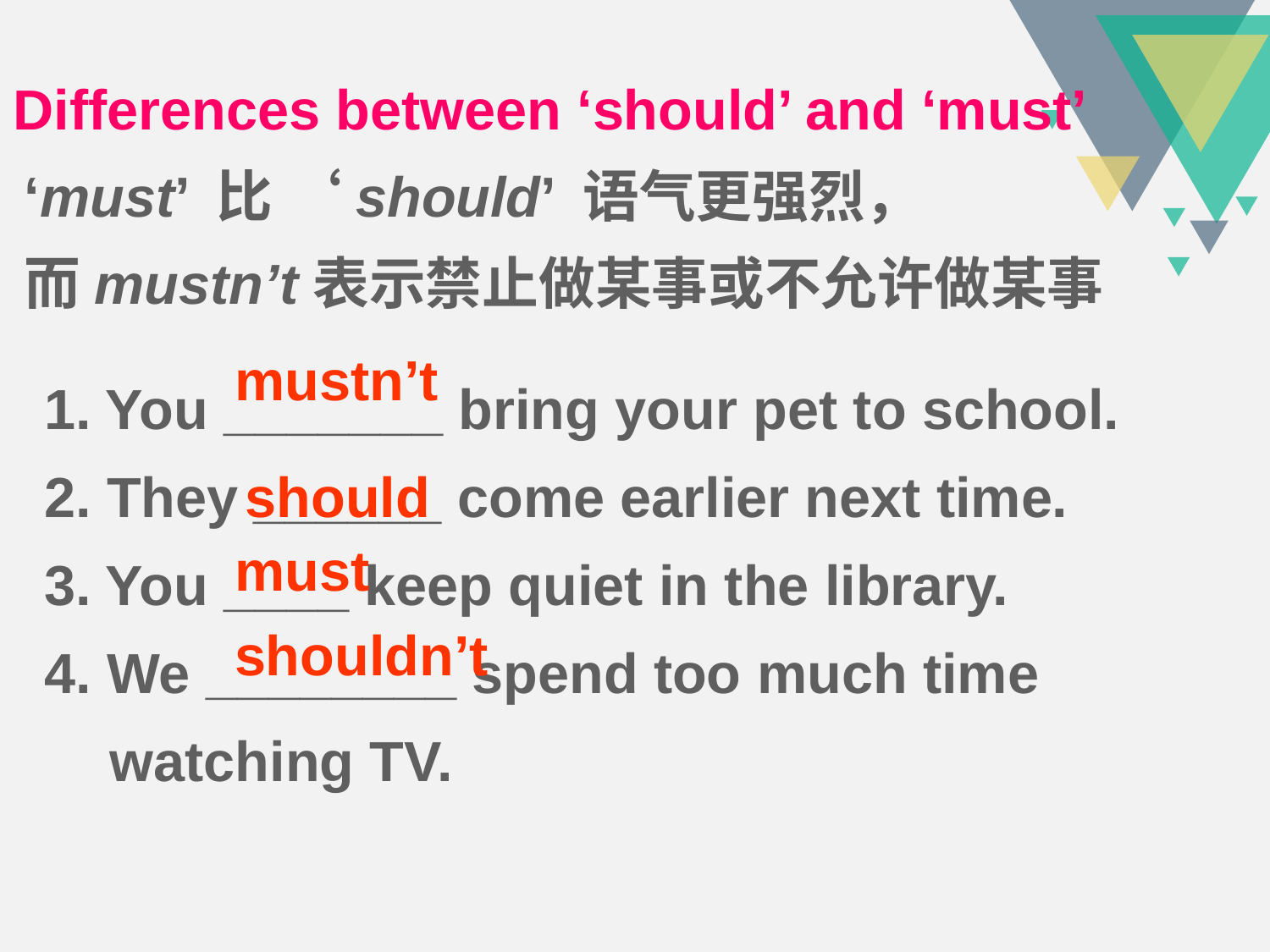

Differences between ‘should’ and ‘must’
‘must’ 比 ‘should’ 语气更强烈，
而mustn’t表示禁止做某事或不允许做某事
mustn’t
1. You _______ bring your pet to school.
2. They ______ come earlier next time.
3. You ____ keep quiet in the library.
4. We ________ spend too much time watching TV.
should
must
shouldn’t